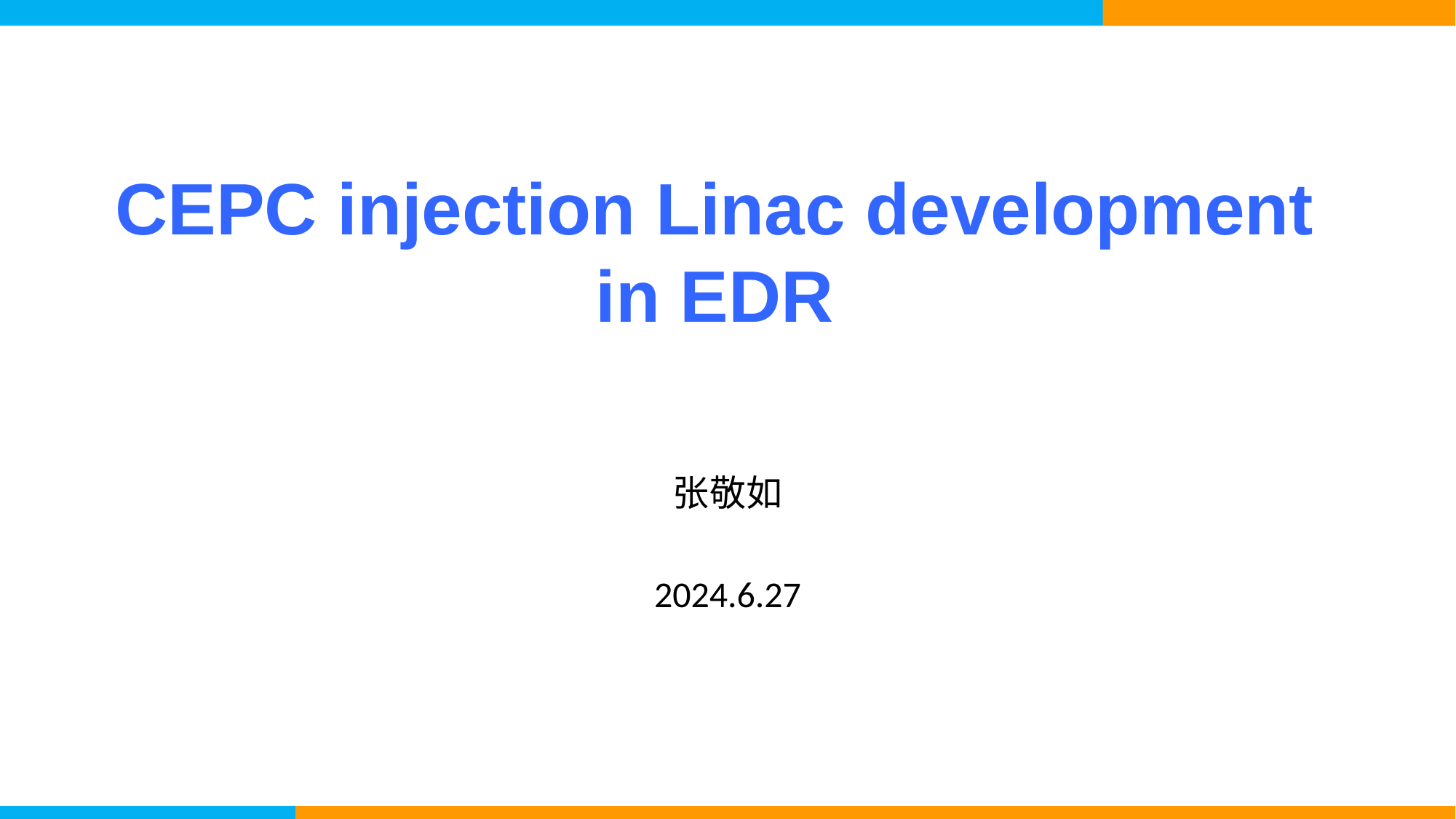

# CEPC injection Linac development in EDR
张敬如

2024.6.27